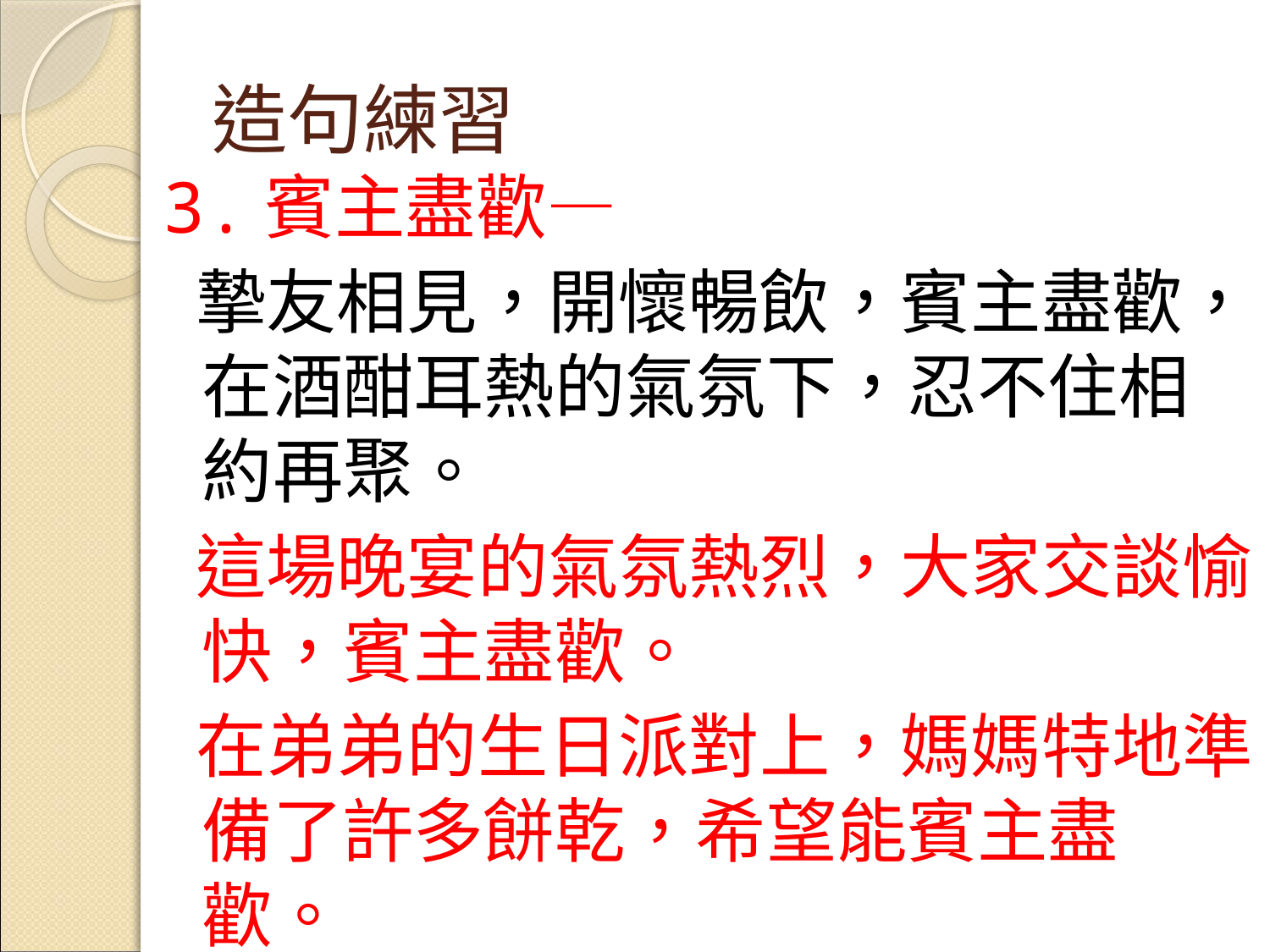

造句練習
3.賓主盡歡—
 摯友相見，開懷暢飲，賓主盡歡，在酒酣耳熱的氣氛下，忍不住相約再聚。
 這場晚宴的氣氛熱烈，大家交談愉快，賓主盡歡。
 在弟弟的生日派對上，媽媽特地準備了許多餅乾，希望能賓主盡歡。